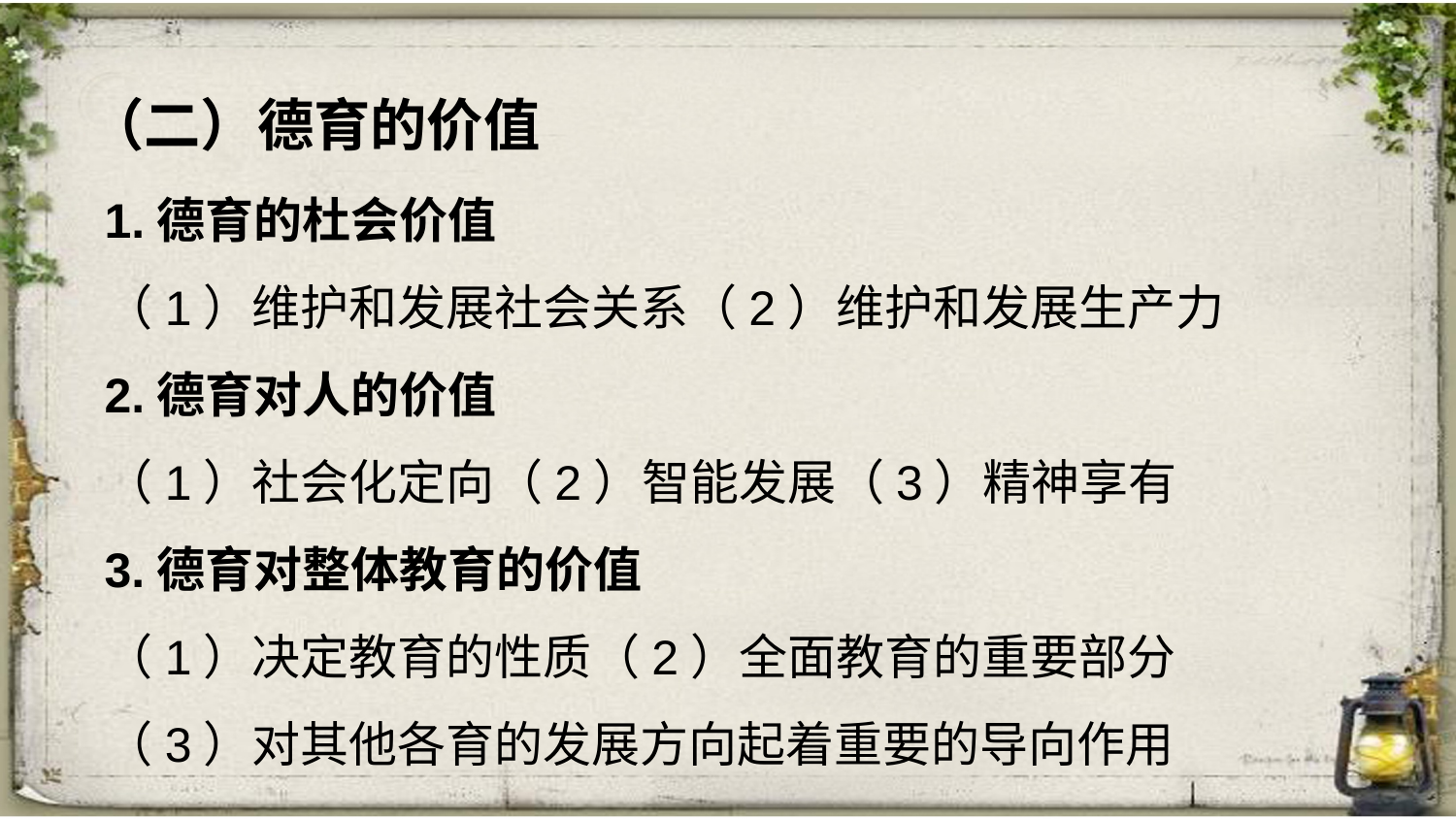

（二）德育的价值
1.德育的杜会价值
（1）维护和发展社会关系（2）维护和发展生产力
2.德育对人的价值
（1）社会化定向（2）智能发展（3）精神享有
3.德育对整体教育的价值
（1）决定教育的性质（2）全面教育的重要部分
（3）对其他各育的发展方向起着重要的导向作用